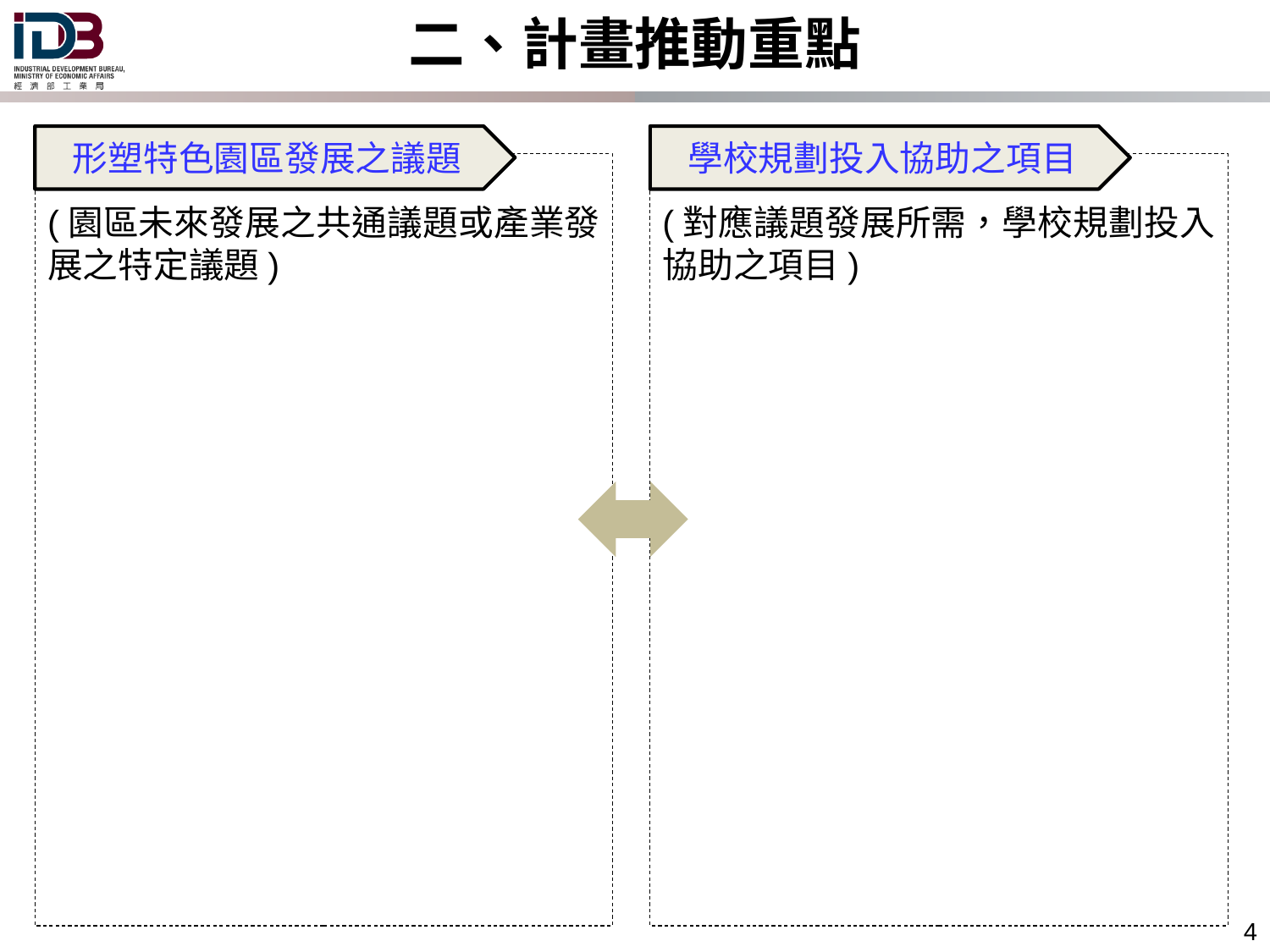

二、計畫推動重點
形塑特色園區發展之議題
學校規劃投入協助之項目

(園區未來發展之共通議題或產業發展之特定議題)
(對應議題發展所需，學校規劃投入協助之項目)